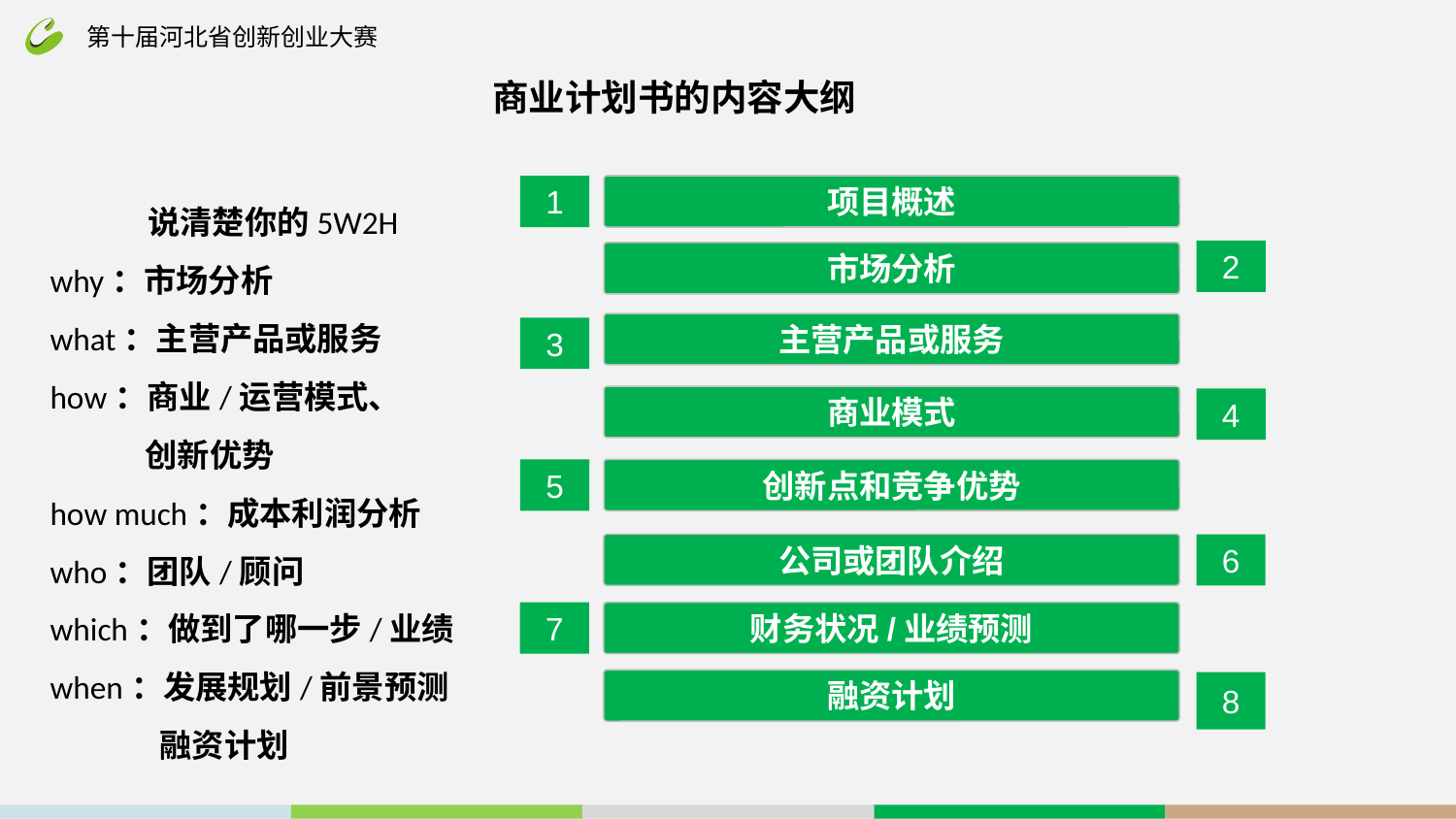

# 商业计划书的内容大纲
说清楚你的5W2H
why：市场分析
what：主营产品或服务
how：商业/运营模式、
            创新优势
how much：成本利润分析
who：团队/顾问
which：做到了哪一步/业绩
when：发展规划/前景预测
              融资计划

1
项目概述
2
市场分析
主营产品或服务
3
商业模式
4
5
创新点和竞争优势
公司或团队介绍
6
7
财务状况/业绩预测
融资计划
8